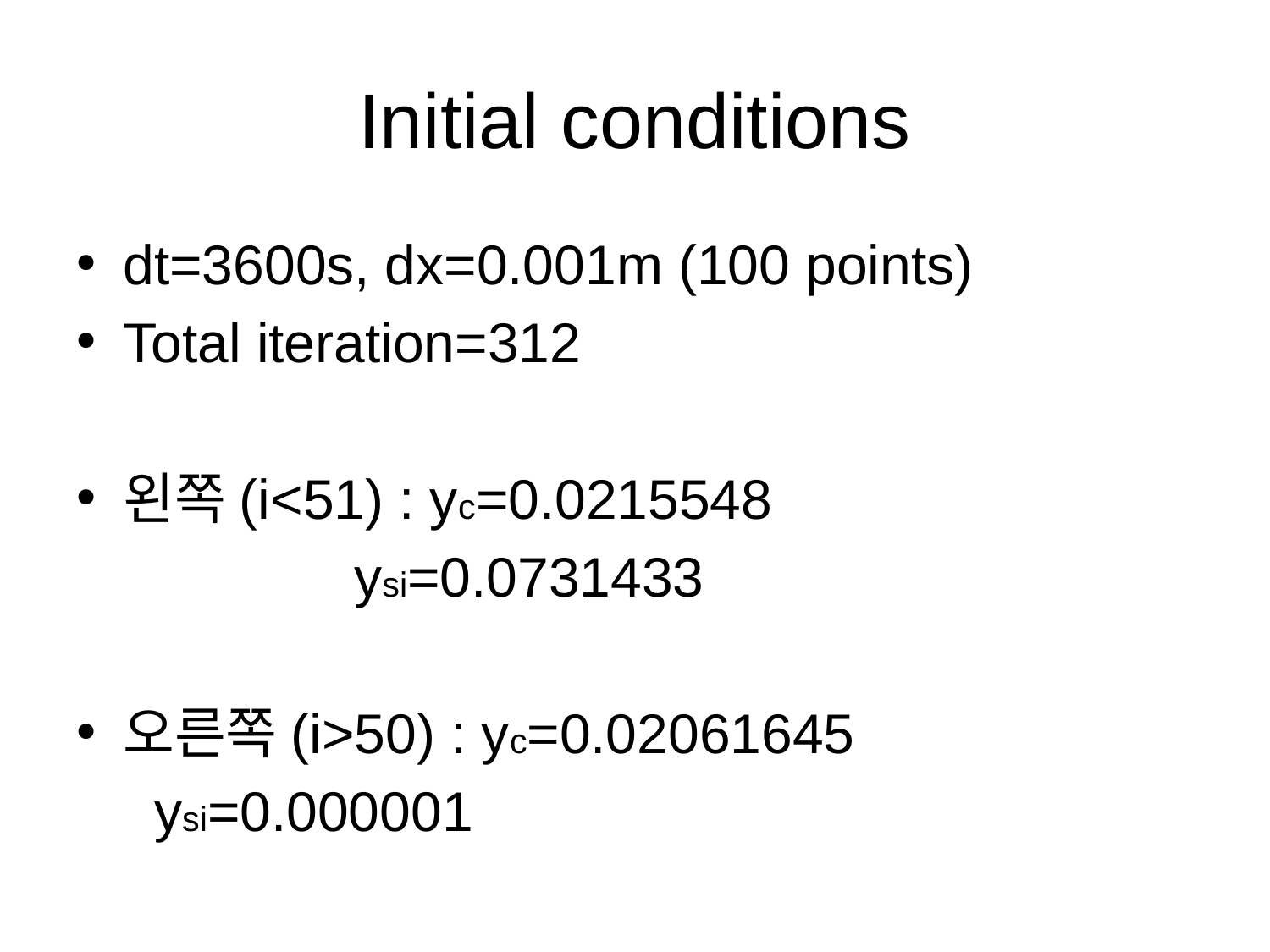

# Initial conditions
dt=3600s, dx=0.001m (100 points)
Total iteration=312

왼쪽(i<51) : yc=0.0215548
                  ysi=0.0731433

오른쪽(i>50) : yc=0.02061645
				  ysi=0.000001